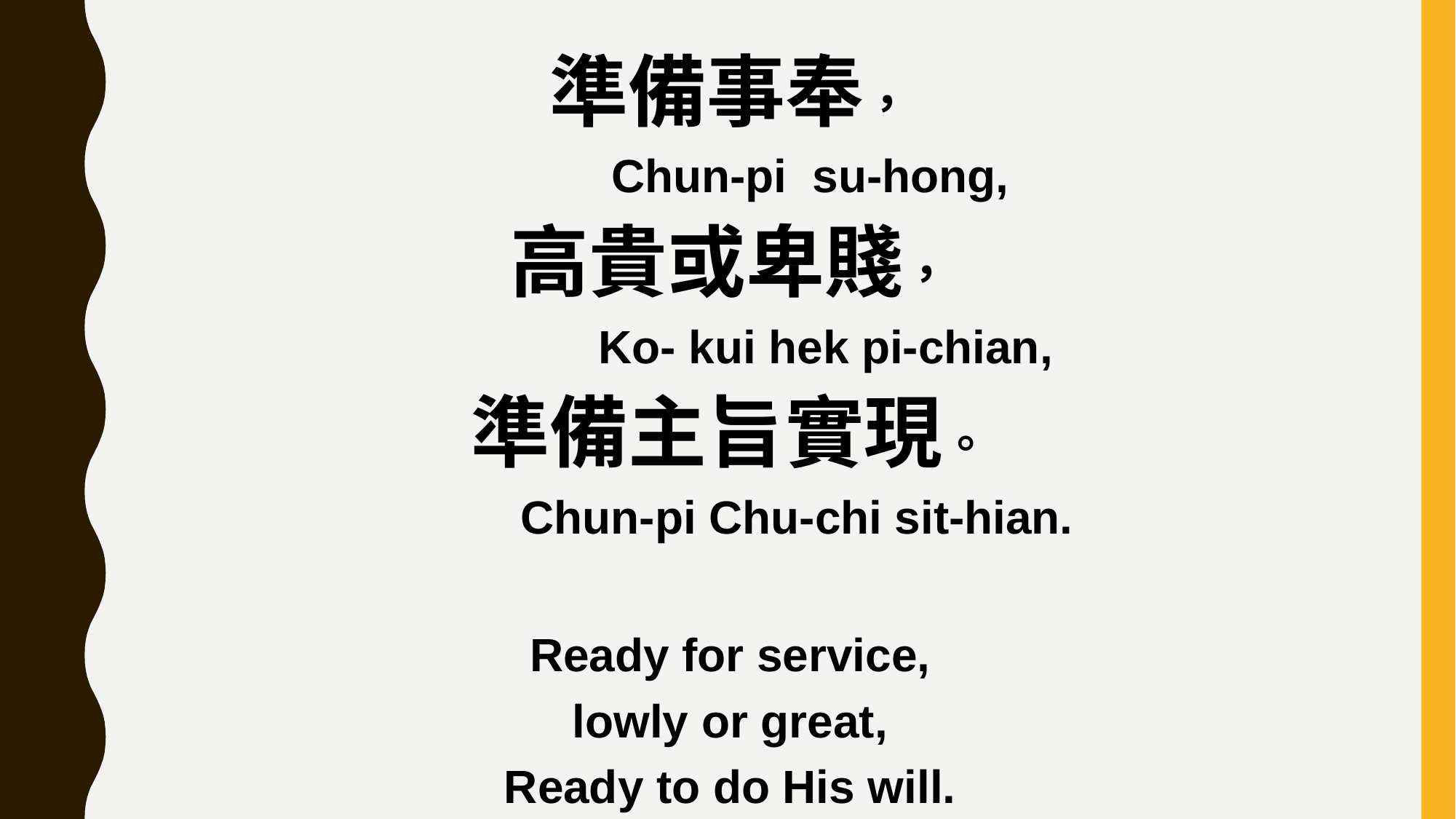

準備事奉，
                                Chun-pi  su-hong,
高貴或卑賤，
                               Ko- kui hek pi-chian,
準備主旨實現。
                         Chun-pi Chu-chi sit-hian.

Ready for service,
lowly or great,
Ready to do His will.